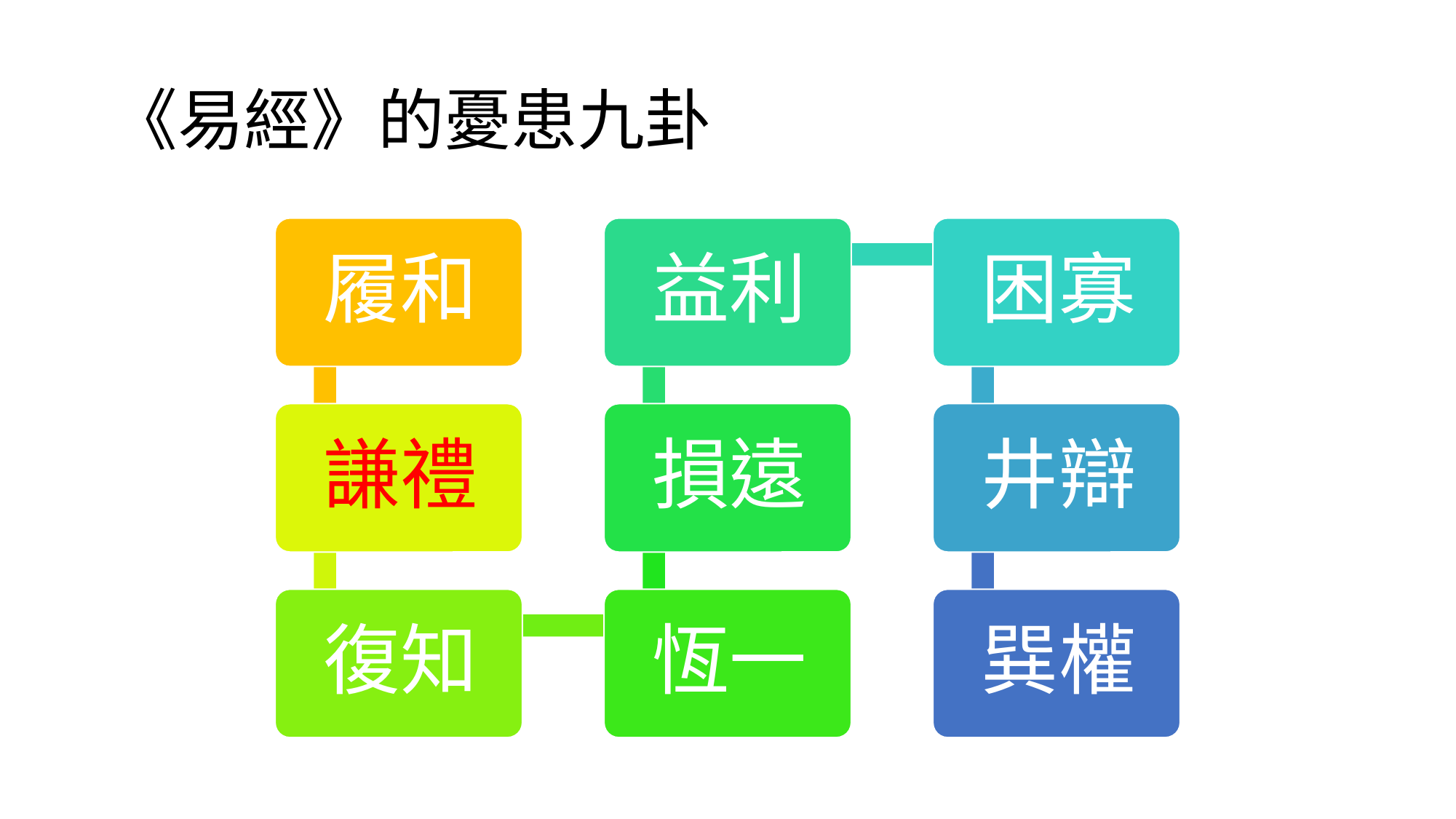

# 《易經》的憂患九卦
履和
謙禮
復知
恆一
損遠
益利
困寡
井辯
巽權